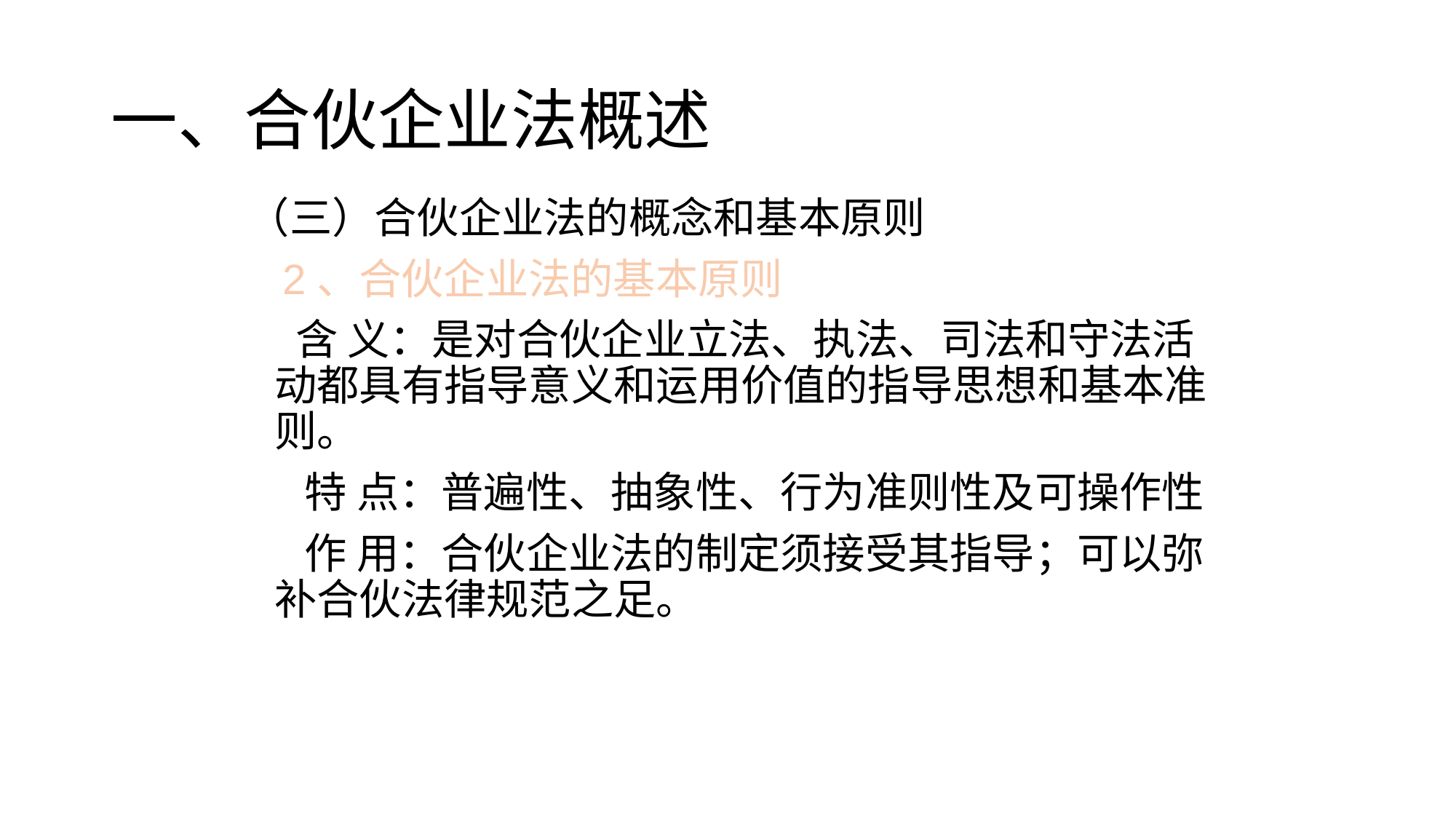

# 一、合伙企业法概述
（三）合伙企业法的概念和基本原则
   2、合伙企业法的基本原则
    含 义：是对合伙企业立法、执法、司法和守法活动都具有指导意义和运用价值的指导思想和基本准则。
     特 点：普遍性、抽象性、行为准则性及可操作性
     作 用：合伙企业法的制定须接受其指导；可以弥补合伙法律规范之足。